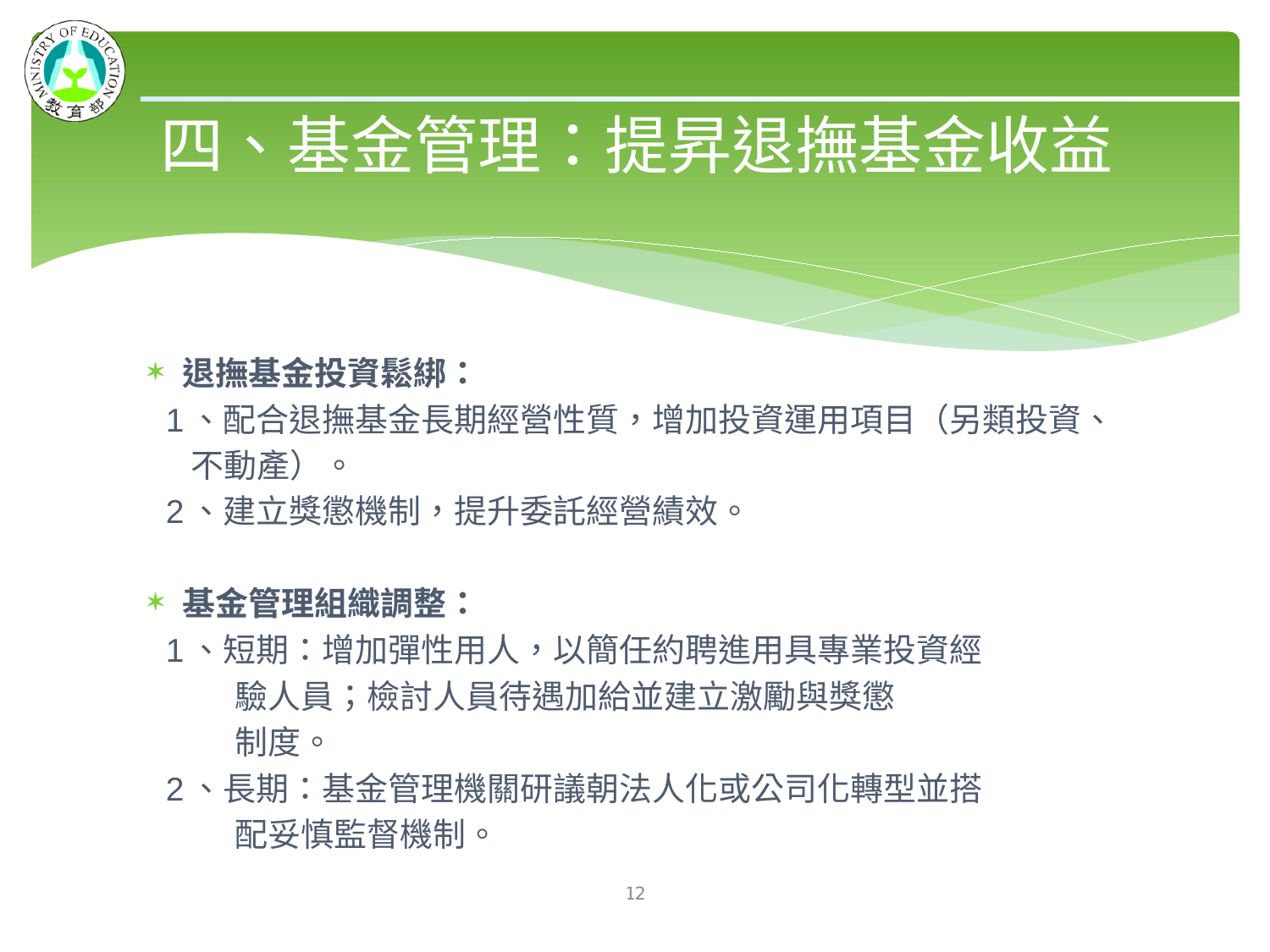

# 四、基金管理：提昇退撫基金收益
退撫基金投資鬆綁：
  1、配合退撫基金長期經營性質，增加投資運用項目（另類投資、
     不動產）。
  2、建立獎懲機制，提升委託經營績效。

基金管理組織調整：
  1、短期：增加彈性用人，以簡任約聘進用具專業投資經
           驗人員；檢討人員待遇加給並建立激勵與獎懲
           制度。
  2、長期：基金管理機關研議朝法人化或公司化轉型並搭
           配妥慎監督機制。

12